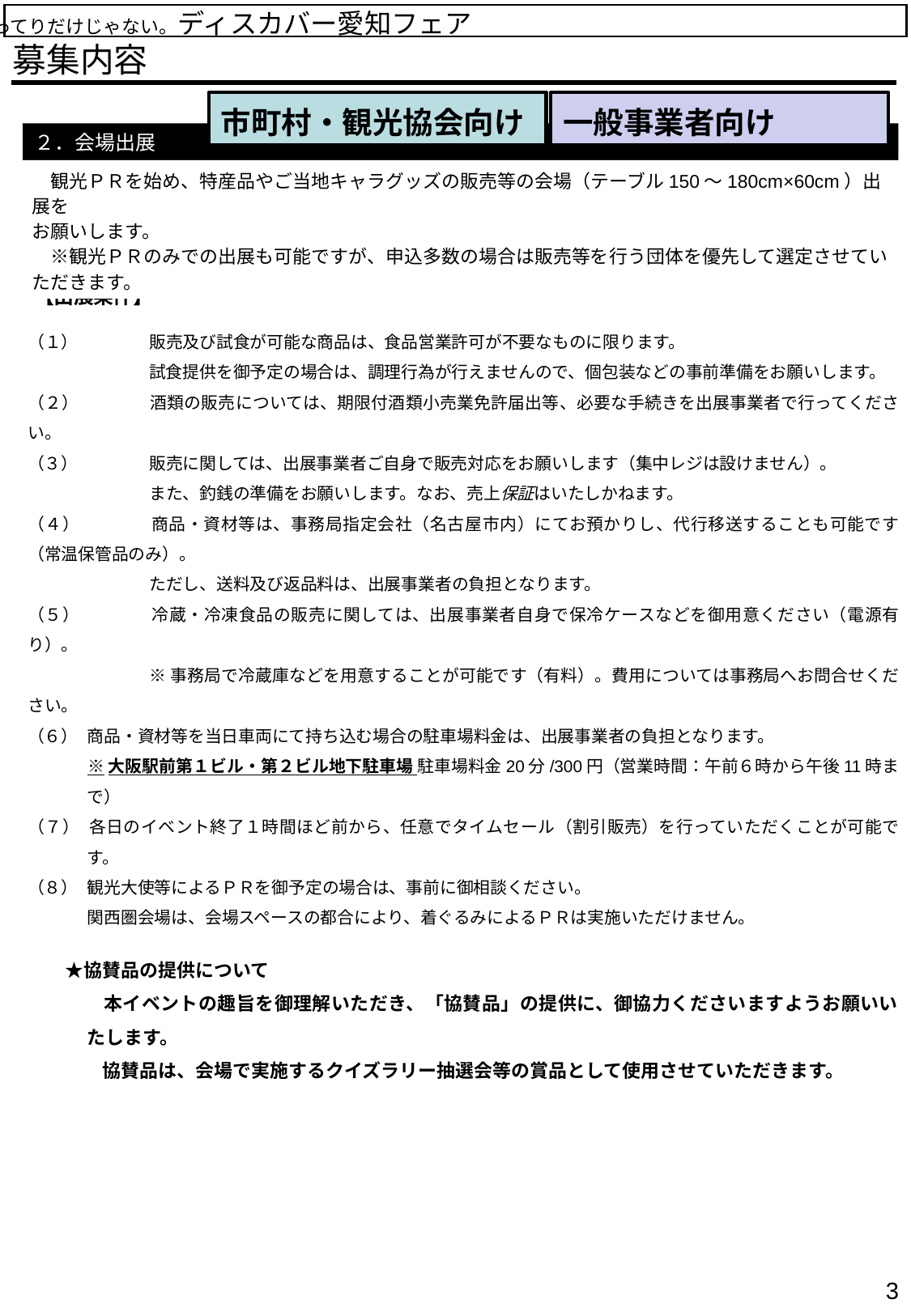

こってりだけじゃない。ディスカバー愛知フェア
募集内容
市町村・観光協会向け
一般事業者向け
２．会場出展
　観光ＰＲを始め、特産品やご当地キャラグッズの販売等の会場（テーブル150～180cm×60cm）出展を
お願いします。
　※観光ＰＲのみでの出展も可能ですが、申込多数の場合は販売等を行う団体を優先して選定させていただきます。
【出展条件】
（１）	販売及び試食が可能な商品は、食品営業許可が不要なものに限ります。
	試食提供を御予定の場合は、調理行為が行えませんので、個包装などの事前準備をお願いします。
（２）	酒類の販売については、期限付酒類小売業免許届出等、必要な手続きを出展事業者で行ってください。
（３）	販売に関しては、出展事業者ご自身で販売対応をお願いします（集中レジは設けません）。
	また、釣銭の準備をお願いします。なお、売上保証はいたしかねます。
（４）	商品・資材等は、事務局指定会社（名古屋市内）にてお預かりし、代行移送することも可能です（常温保管品のみ）。
	ただし、送料及び返品料は、出展事業者の負担となります。
（５）	冷蔵・冷凍食品の販売に関しては、出展事業者自身で保冷ケースなどを御用意ください（電源有り）。
	※事務局で冷蔵庫などを用意することが可能です（有料）。費用については事務局へお問合せください。
（６）	商品・資材等を当日車両にて持ち込む場合の駐車場料金は、出展事業者の負担となります。
	※大阪駅前第１ビル・第２ビル地下駐車場 駐車場料金20分/300円（営業時間：午前６時から午後11時まで）
（７）	各日のイベント終了１時間ほど前から、任意でタイムセール（割引販売）を行っていただくことが可能です。
（８）	観光大使等によるＰＲを御予定の場合は、事前に御相談ください。
	関西圏会場は、会場スペースの都合により、着ぐるみによるＰＲは実施いただけません。
　　★協賛品の提供について
　　　　本イベントの趣旨を御理解いただき、「協賛品」の提供に、御協力くださいますようお願いいたします。
　　　　協賛品は、会場で実施するクイズラリー抽選会等の賞品として使用させていただきます。
3